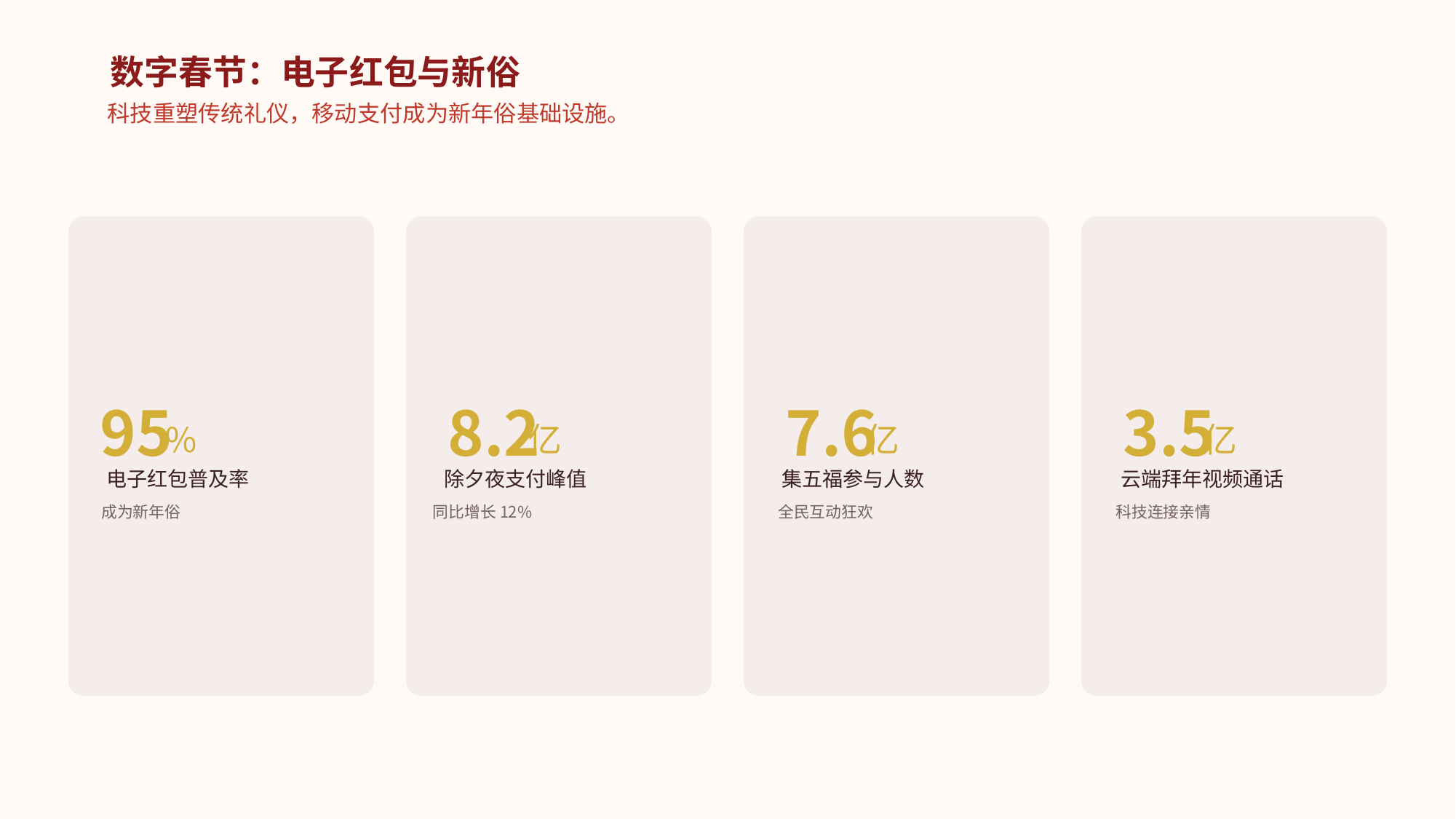

数字春节：电子红包与新俗
科技重塑传统礼仪，移动支付成为新年俗基础设施。

95
8.2
7.6
3.5
%
亿
亿
亿
电子红包普及率
除夕夜支付峰值
集五福参与人数
云端拜年视频通话
成为新年俗
同比增长12%
全民互动狂欢
科技连接亲情